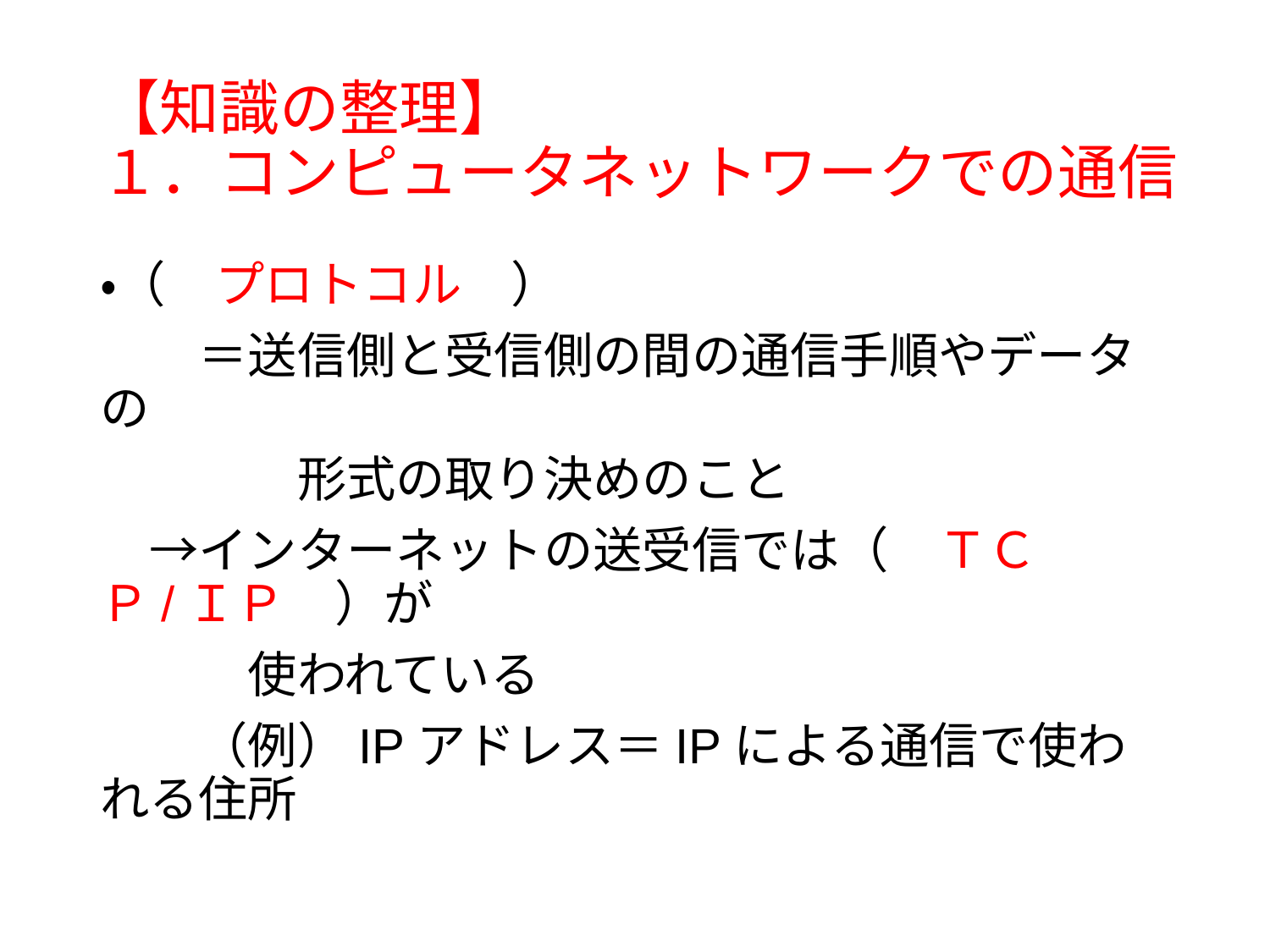

# 【知識の整理】 １．コンピュータネットワークでの通信
・（　プロトコル　）
　　＝送信側と受信側の間の通信手順やデータの
　　　　形式の取り決めのこと
　→インターネットの送受信では（　ＴＣＰ/ＩＰ　）が
　　　使われている
　　（例）IPアドレス＝IPによる通信で使われる住所